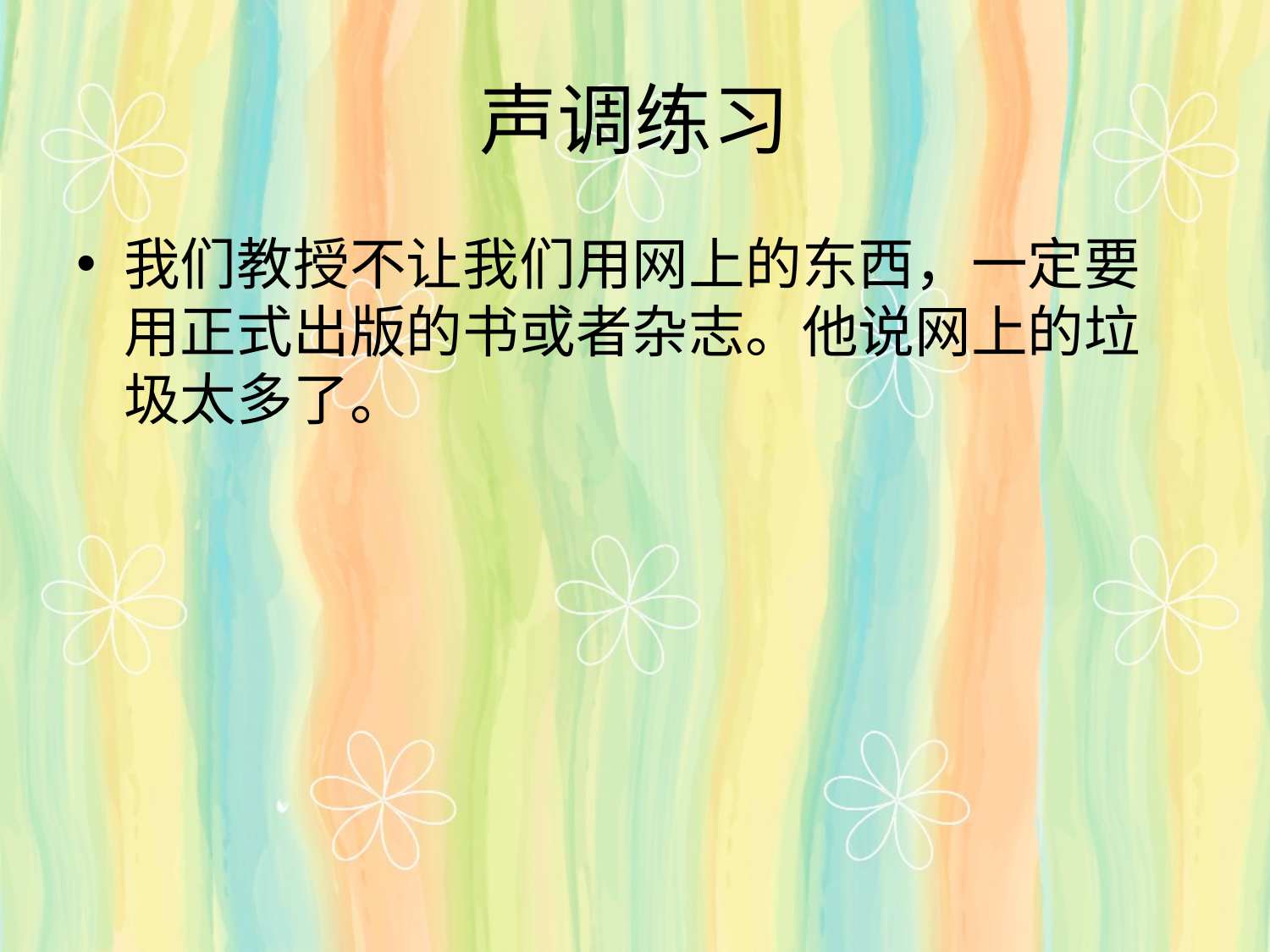

# 声调练习
我们教授不让我们用网上的东西，一定要用正式出版的书或者杂志。他说网上的垃圾太多了。